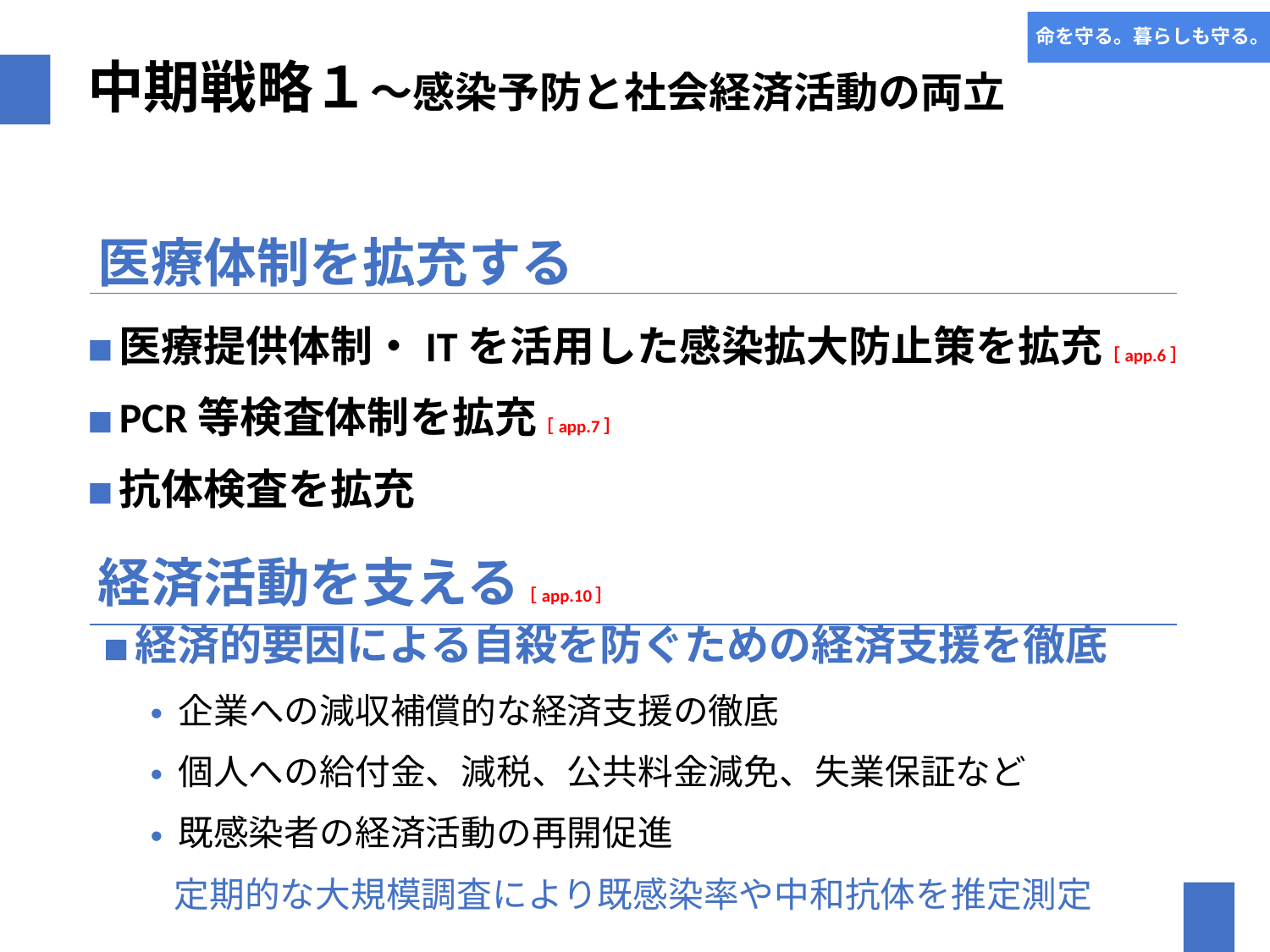

# 命を守る。暮らしも守る。
中期戦略１〜感染予防と社会経済活動の両立
医療体制を拡充する
医療提供体制・ITを活用した感染拡大防止策を拡充［app.6］
PCR等検査体制を拡充［app.7］
抗体検査を拡充

経済的要因による自殺を防ぐための経済支援を徹底
企業への減収補償的な経済支援の徹底
個人への給付金、減税、公共料金減免、失業保証など
既感染者の経済活動の再開促進
　　定期的な大規模調査により既感染率や中和抗体を推定測定
経済活動を支える［app.10］